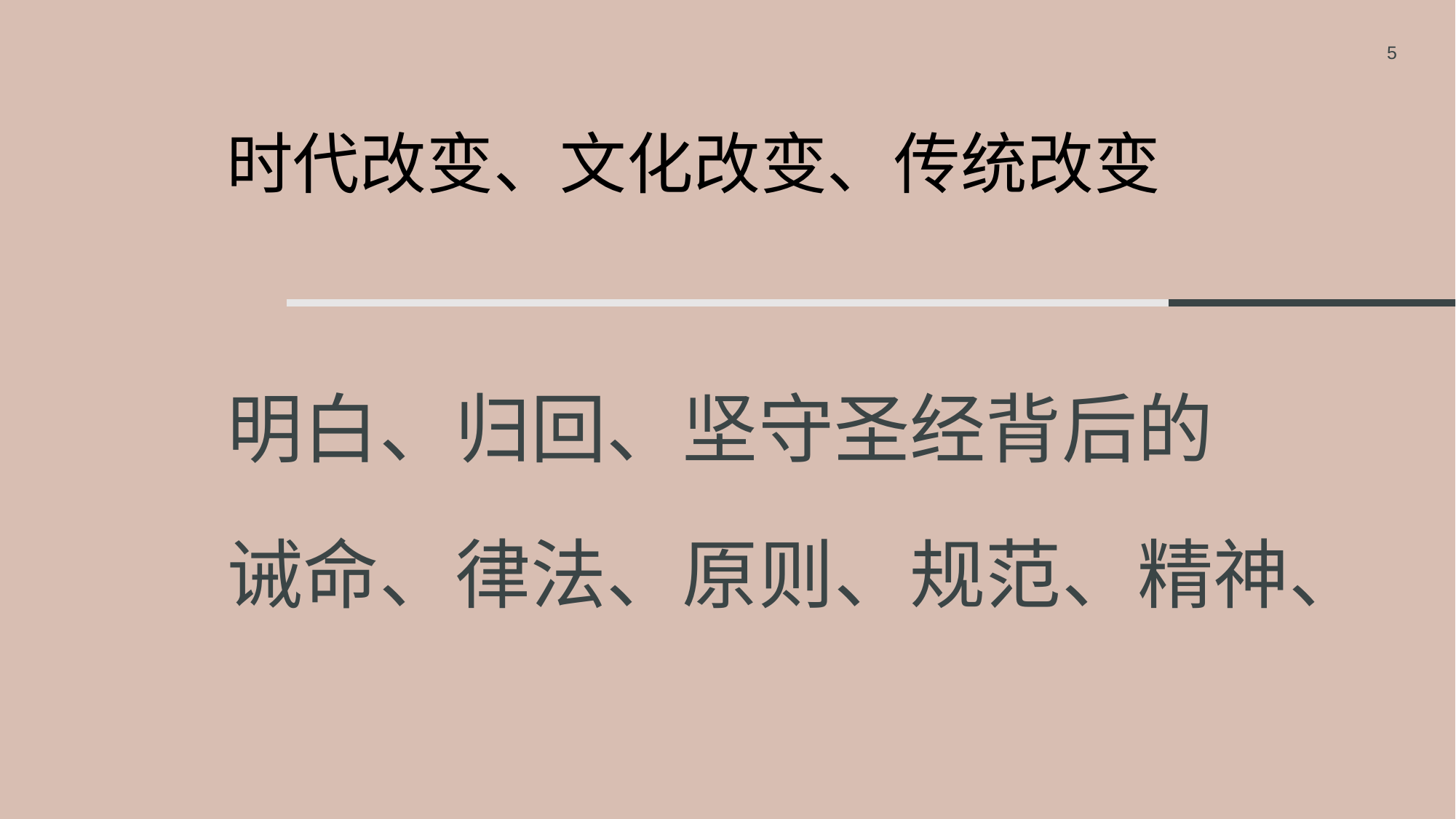

5
时代改变、文化改变、传统改变
# 明白、归回、坚守圣经背后的 诫命、律法、原则、规范、精神、